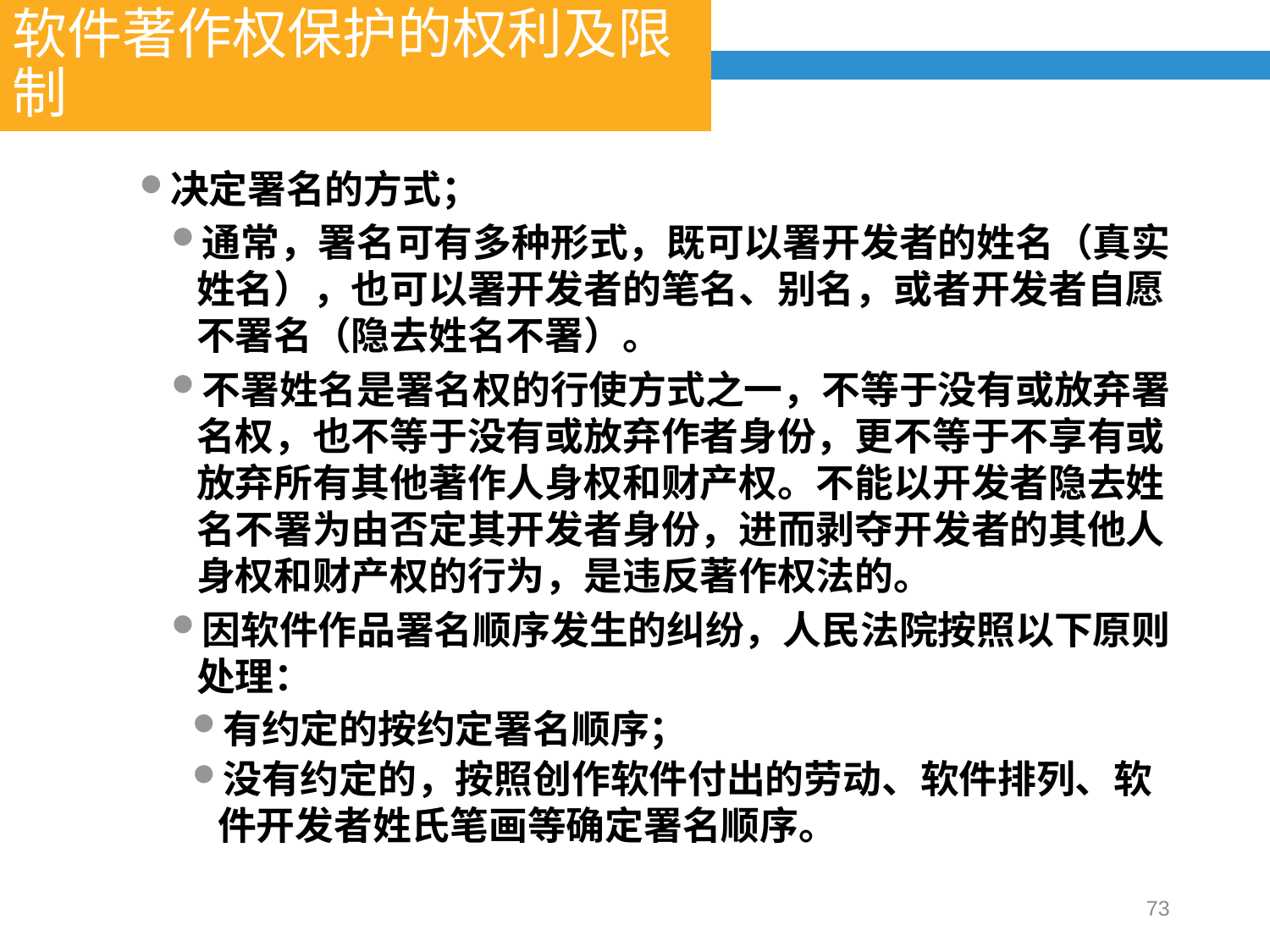

软件著作权保护的权利及限制
决定署名的方式；
通常，署名可有多种形式，既可以署开发者的姓名（真实姓名），也可以署开发者的笔名、别名，或者开发者自愿不署名（隐去姓名不署）。
不署姓名是署名权的行使方式之一，不等于没有或放弃署名权，也不等于没有或放弃作者身份，更不等于不享有或放弃所有其他著作人身权和财产权。不能以开发者隐去姓名不署为由否定其开发者身份，进而剥夺开发者的其他人身权和财产权的行为，是违反著作权法的。
因软件作品署名顺序发生的纠纷，人民法院按照以下原则处理：
有约定的按约定署名顺序；
没有约定的，按照创作软件付出的劳动、软件排列、软件开发者姓氏笔画等确定署名顺序。
73